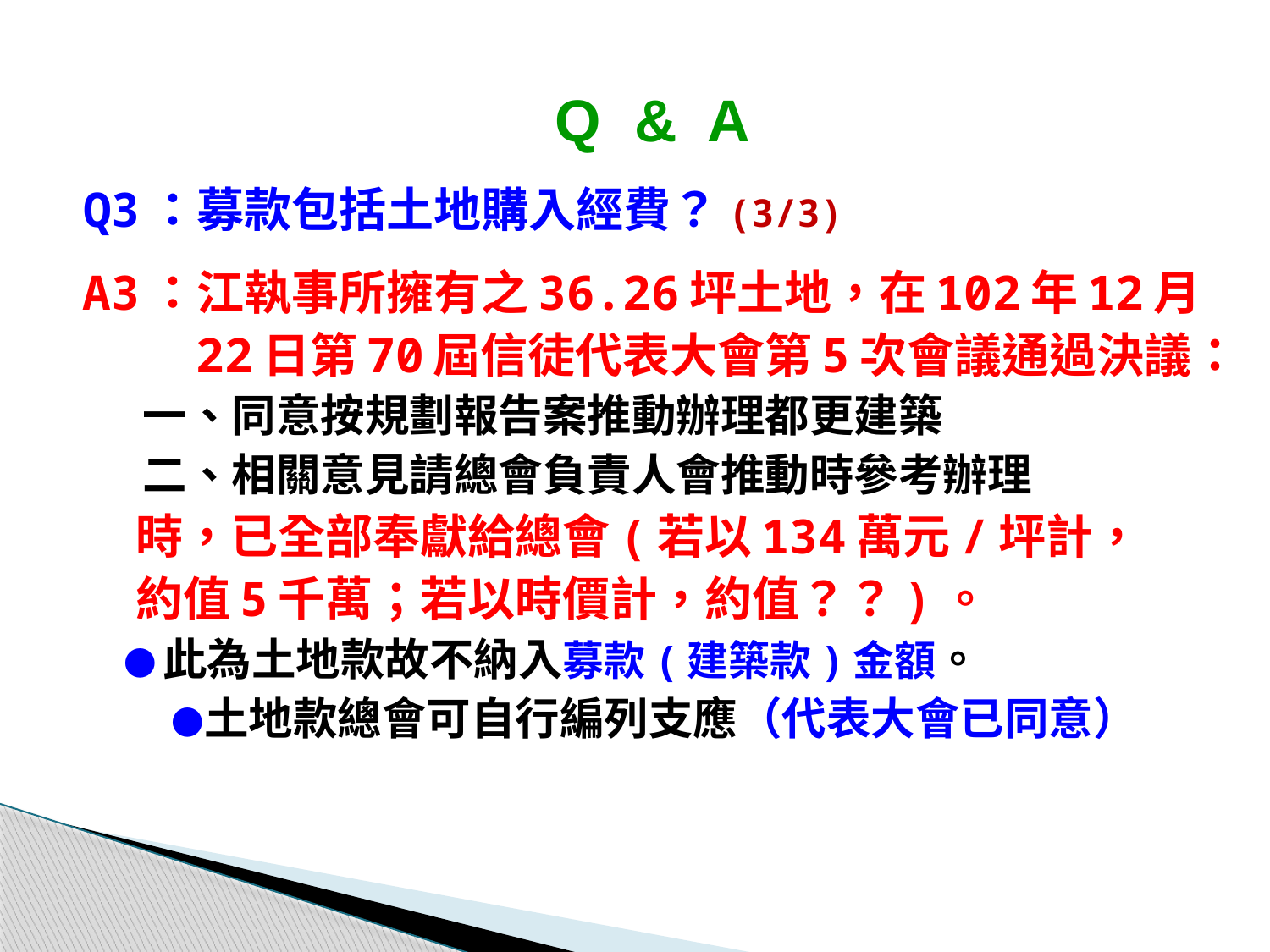

Q  &  A

Q3：募款包括土地購入經費？(3/3)

A3：江執事所擁有之36.26坪土地，在102年12月
    22日第70屆信徒代表大會第5次會議通過決議：
     一、同意按規劃報告案推動辦理都更建築
     二、相關意見請總會負責人會推動時參考辦理
    時，已全部奉獻給總會(若以134萬元/坪計，
    約值5千萬；若以時價計，約值？？)。
    ●此為土地款故不納入募款(建築款)金額。
　　●土地款總會可自行編列支應（代表大會已同意）